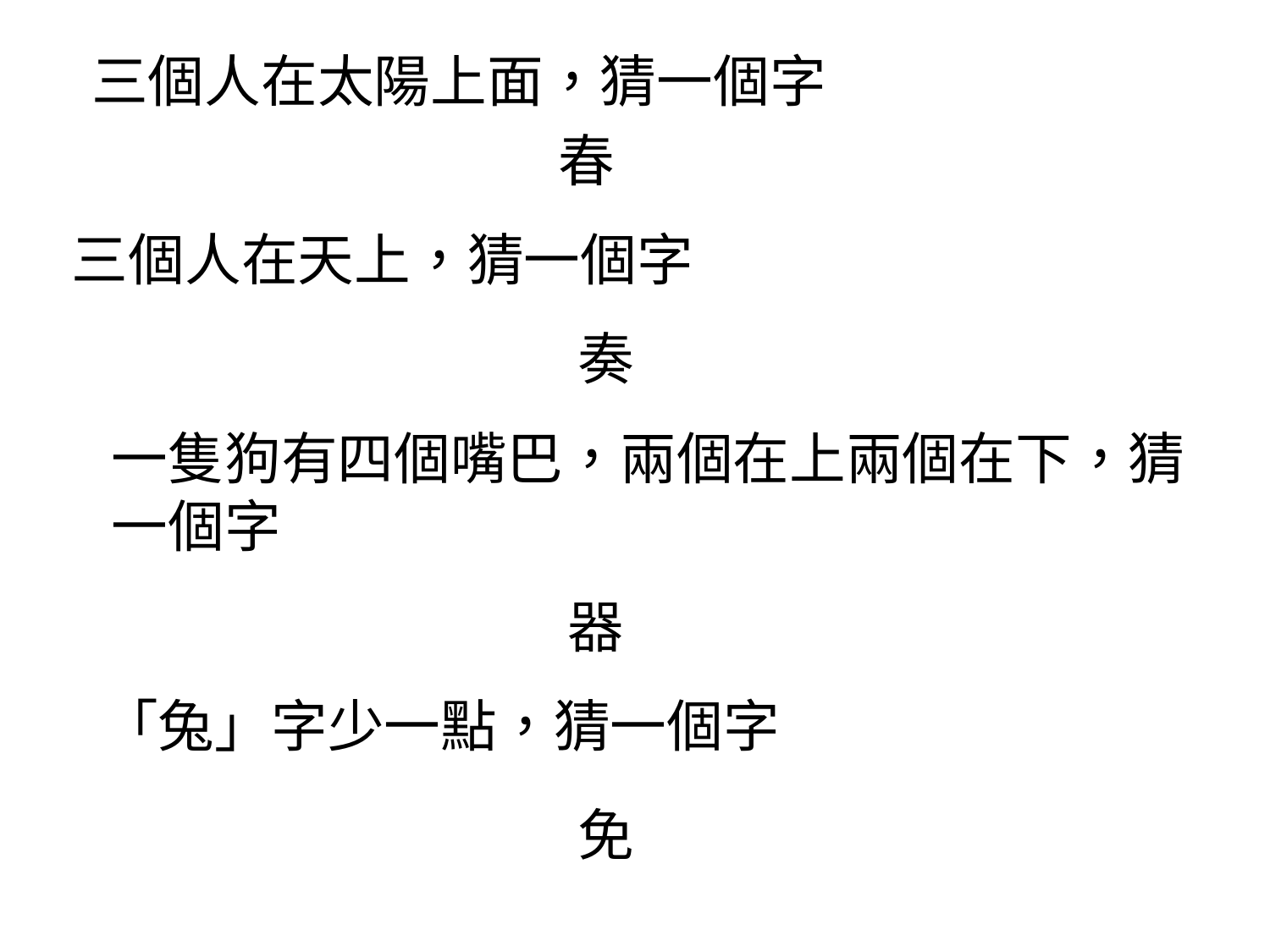

三個人在太陽上面，猜一個字
春
三個人在天上，猜一個字
奏
一隻狗有四個嘴巴，兩個在上兩個在下，猜一個字
器
「兔」字少一點，猜一個字
免